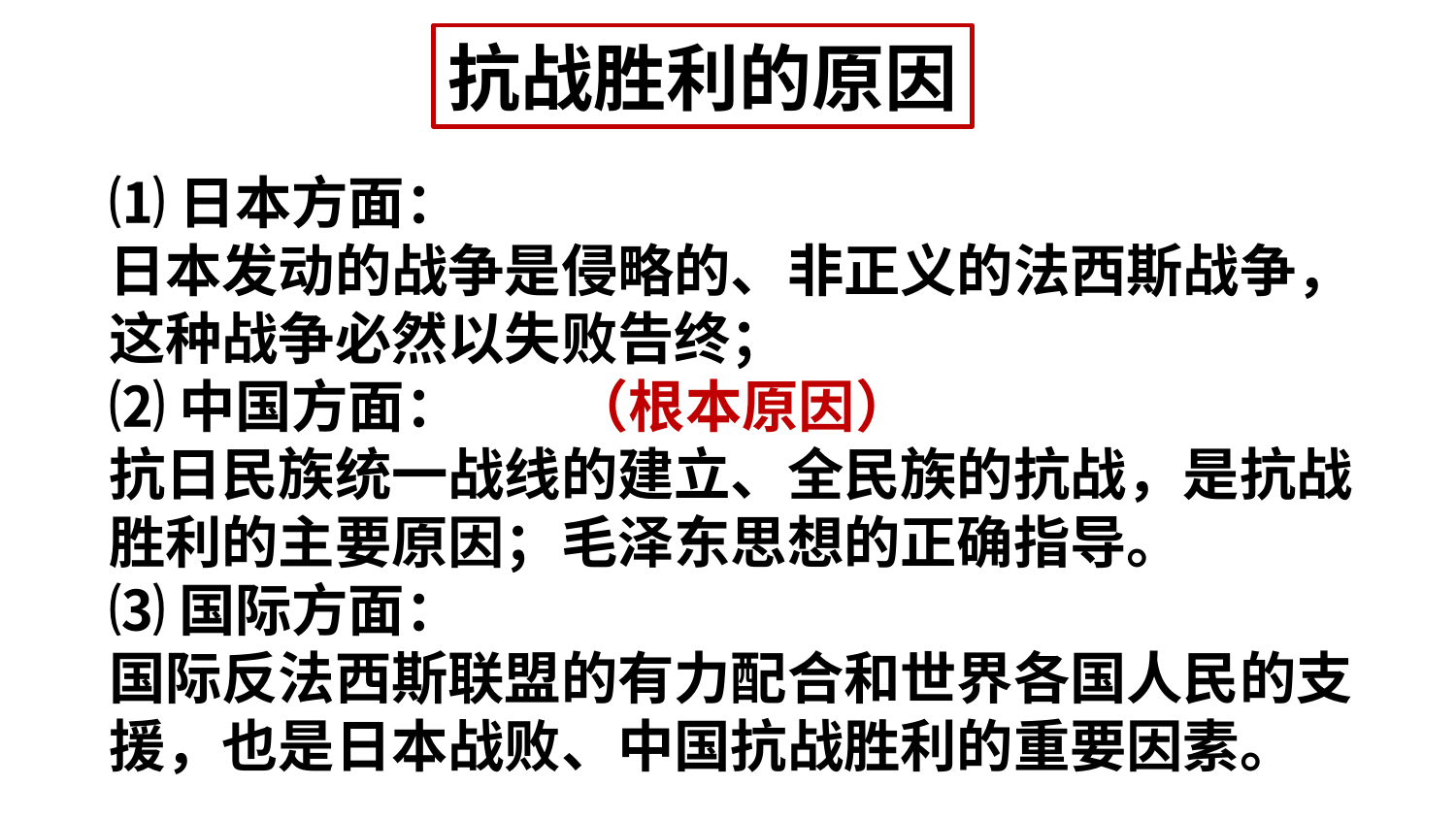

抗战胜利的原因
⑴日本方面：
日本发动的战争是侵略的、非正义的法西斯战争，这种战争必然以失败告终；
⑵中国方面：
抗日民族统一战线的建立、全民族的抗战，是抗战胜利的主要原因；毛泽东思想的正确指导。
⑶国际方面：
国际反法西斯联盟的有力配合和世界各国人民的支援，也是日本战败、中国抗战胜利的重要因素。
（根本原因）